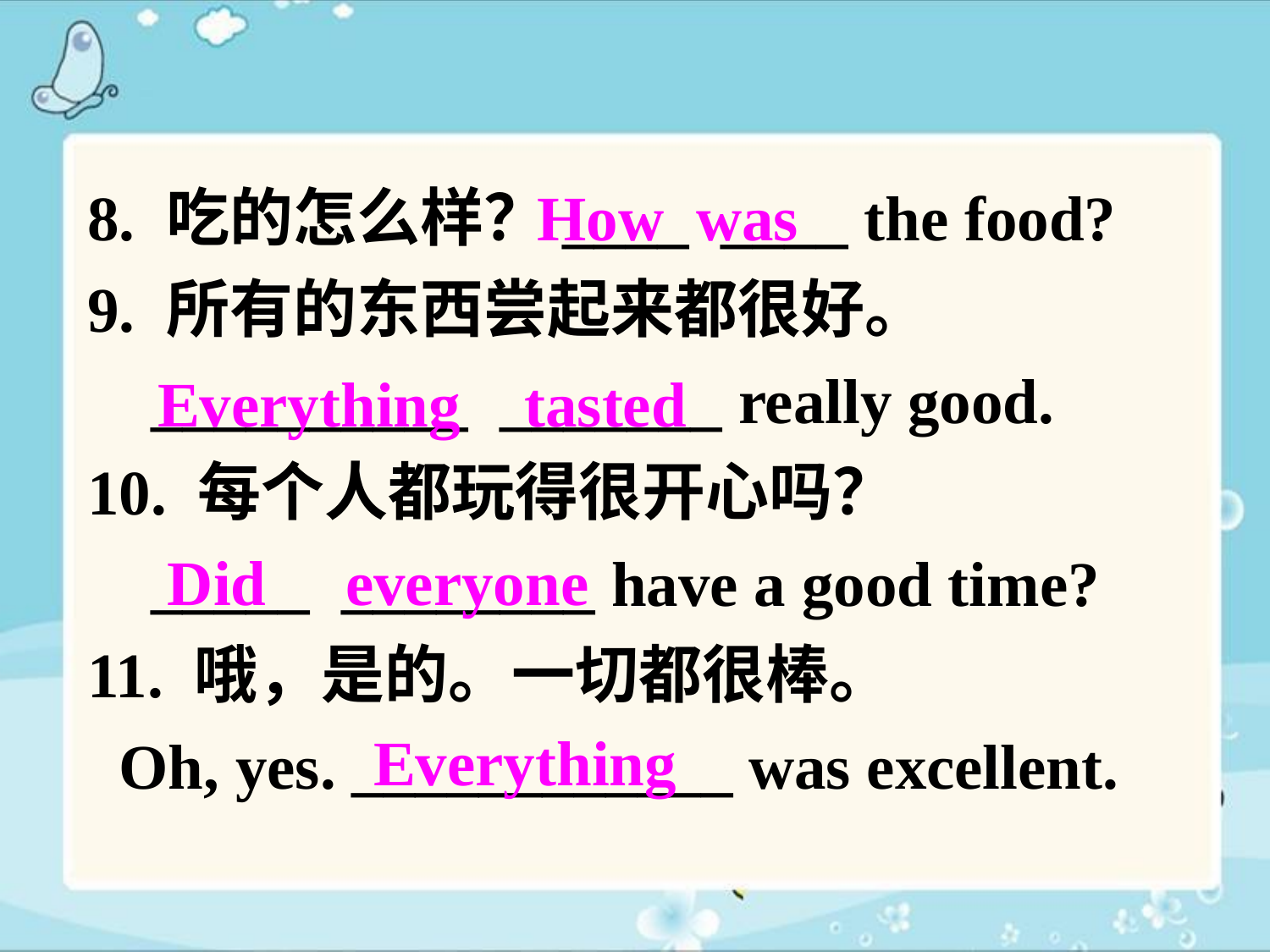

8. 吃的怎么样？____  ____ the food?
9. 所有的东西尝起来都很好。
    __________  _______ really good.
10. 每个人都玩得很开心吗？
    _____  ________ have a good time?
11. 哦，是的。一切都很棒。
  Oh, yes. ____________ was excellent.
How  was
Everything    tasted
Did     everyone
 Everything